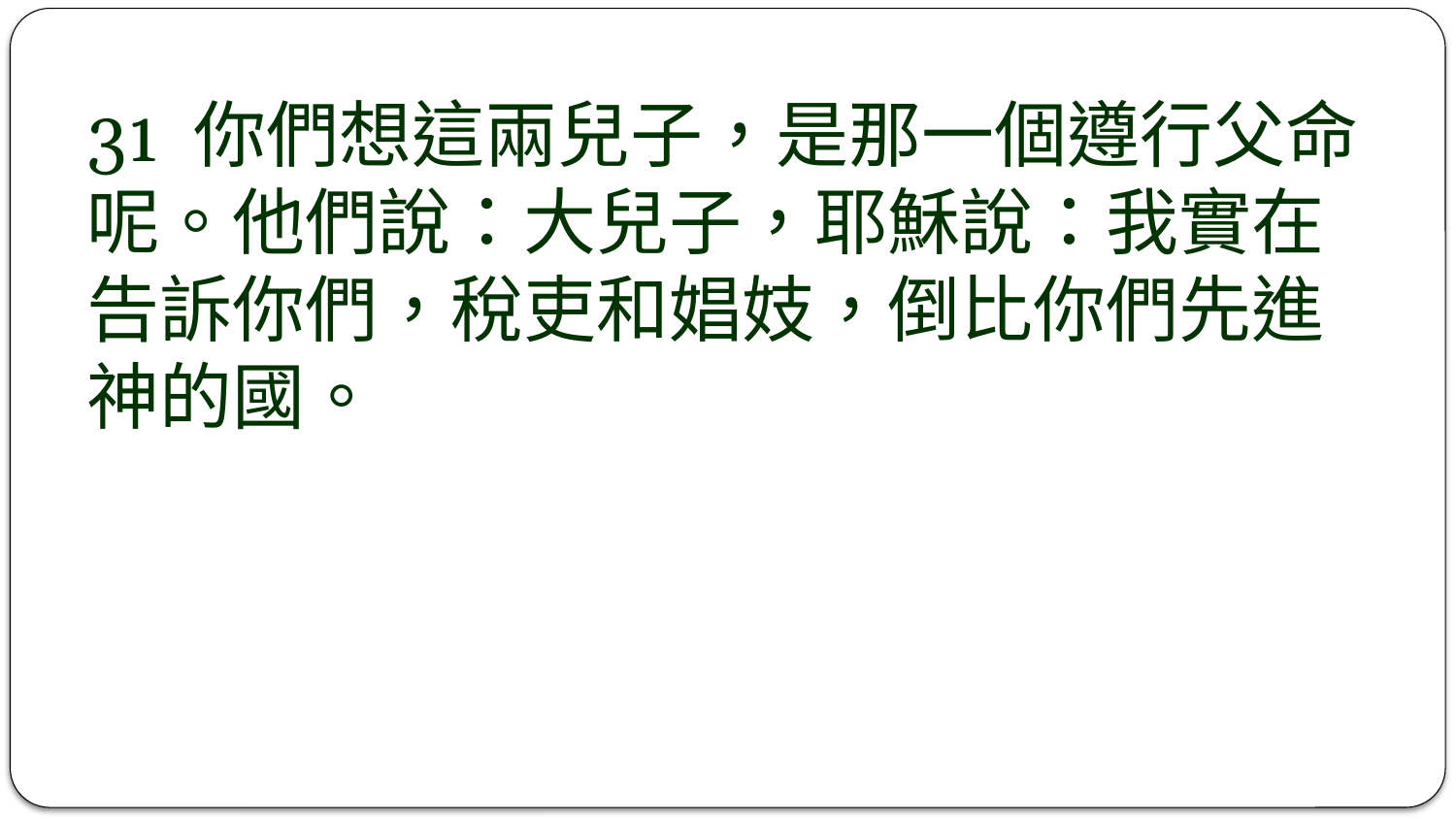

31 你們想這兩兒子，是那一個遵行父命呢。他們說：大兒子，耶穌說：我實在告訴你們，稅吏和娼妓，倒比你們先進神的國。